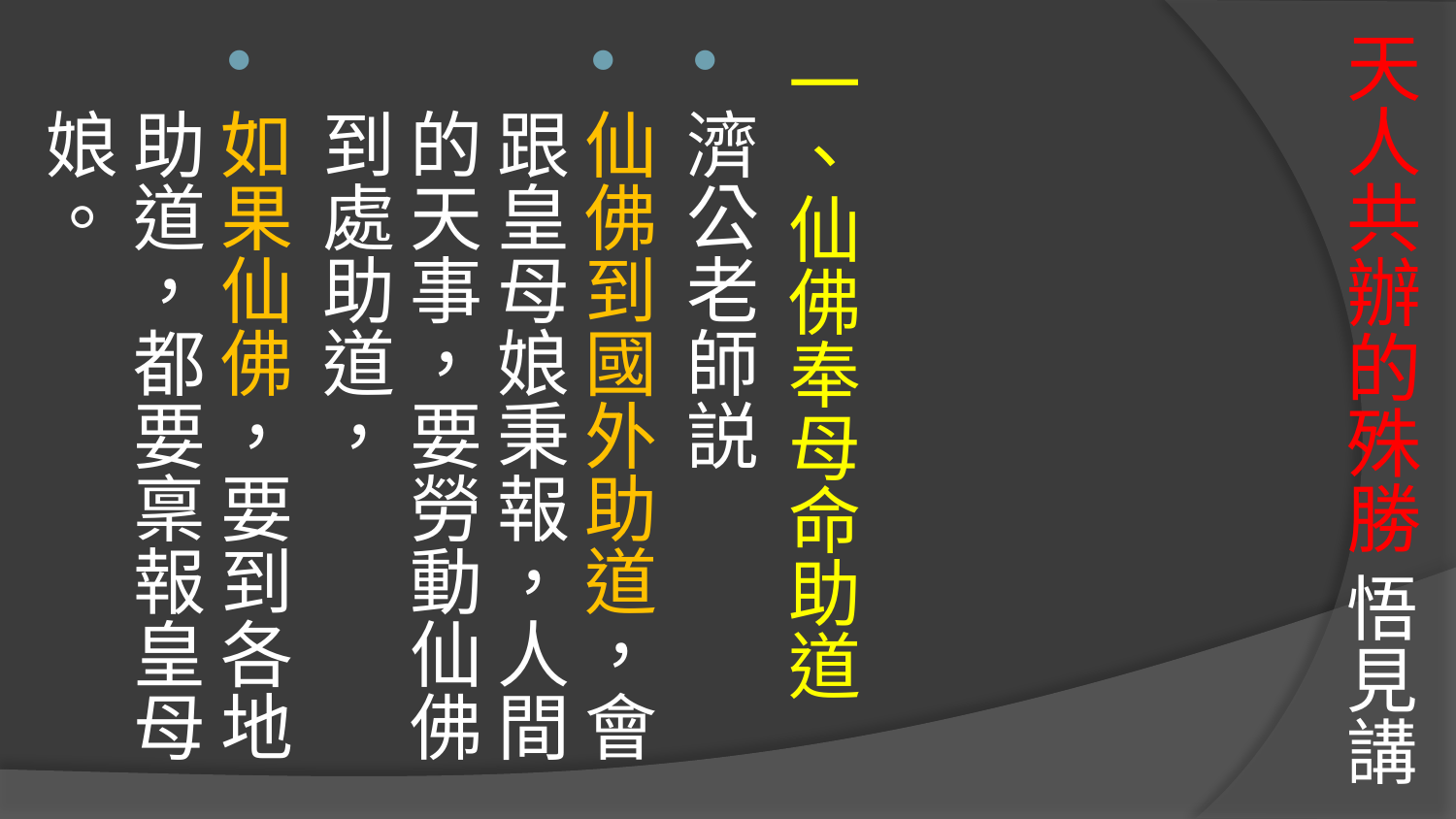

# 天人共辦的殊勝 悟見講
一、仙佛奉母命助道
濟公老師説
仙佛到國外助道，會跟皇母娘秉報，人間的天事，要勞動仙佛到處助道，
如果仙佛，要到各地助道，都要稟報皇母娘。